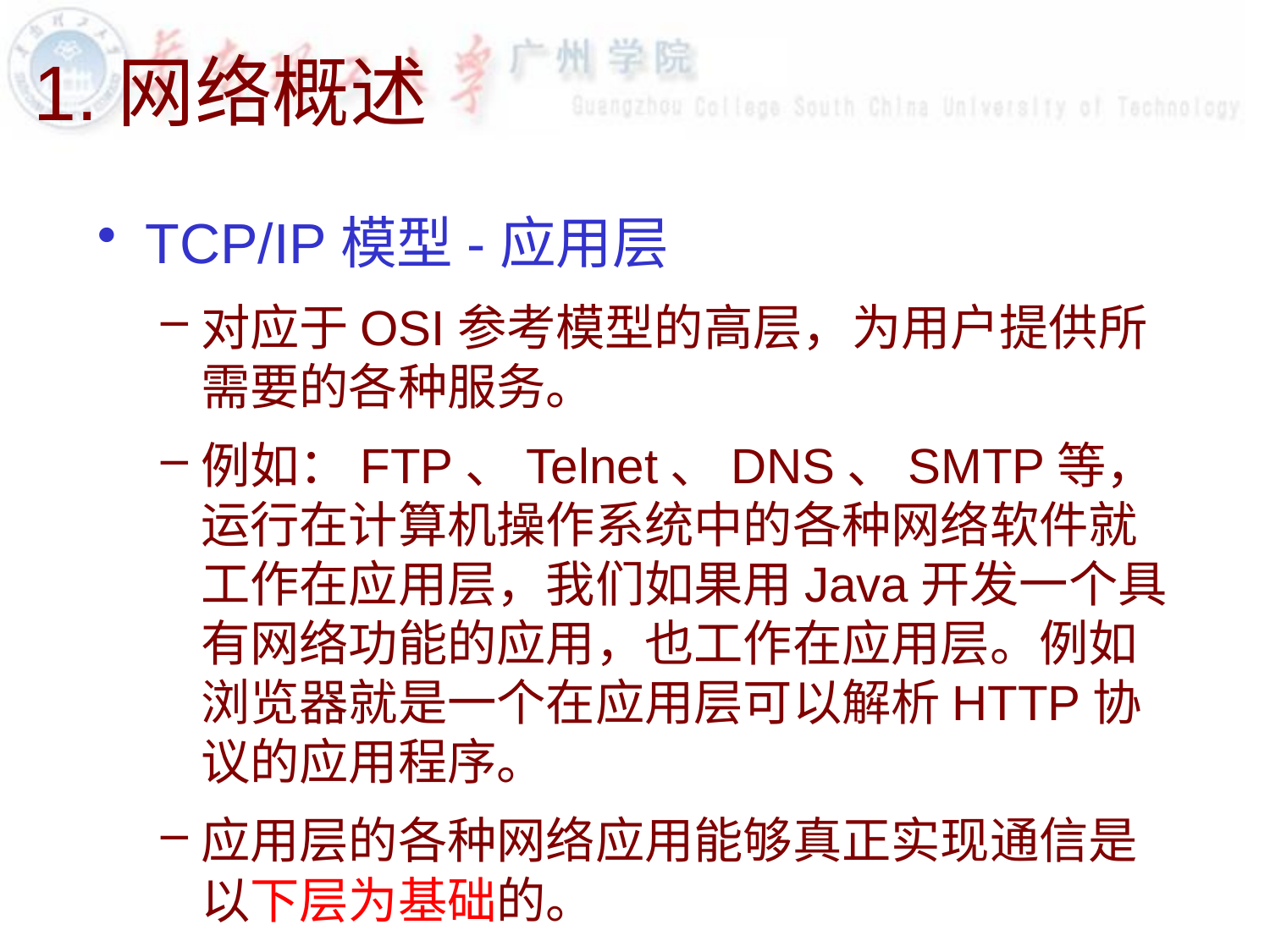

# 1.网络概述
TCP/IP模型-应用层
对应于OSI参考模型的高层，为用户提供所需要的各种服务。
例如：FTP、Telnet、DNS、SMTP等，运行在计算机操作系统中的各种网络软件就工作在应用层，我们如果用Java开发一个具有网络功能的应用，也工作在应用层。例如浏览器就是一个在应用层可以解析HTTP协议的应用程序。
应用层的各种网络应用能够真正实现通信是以下层为基础的。